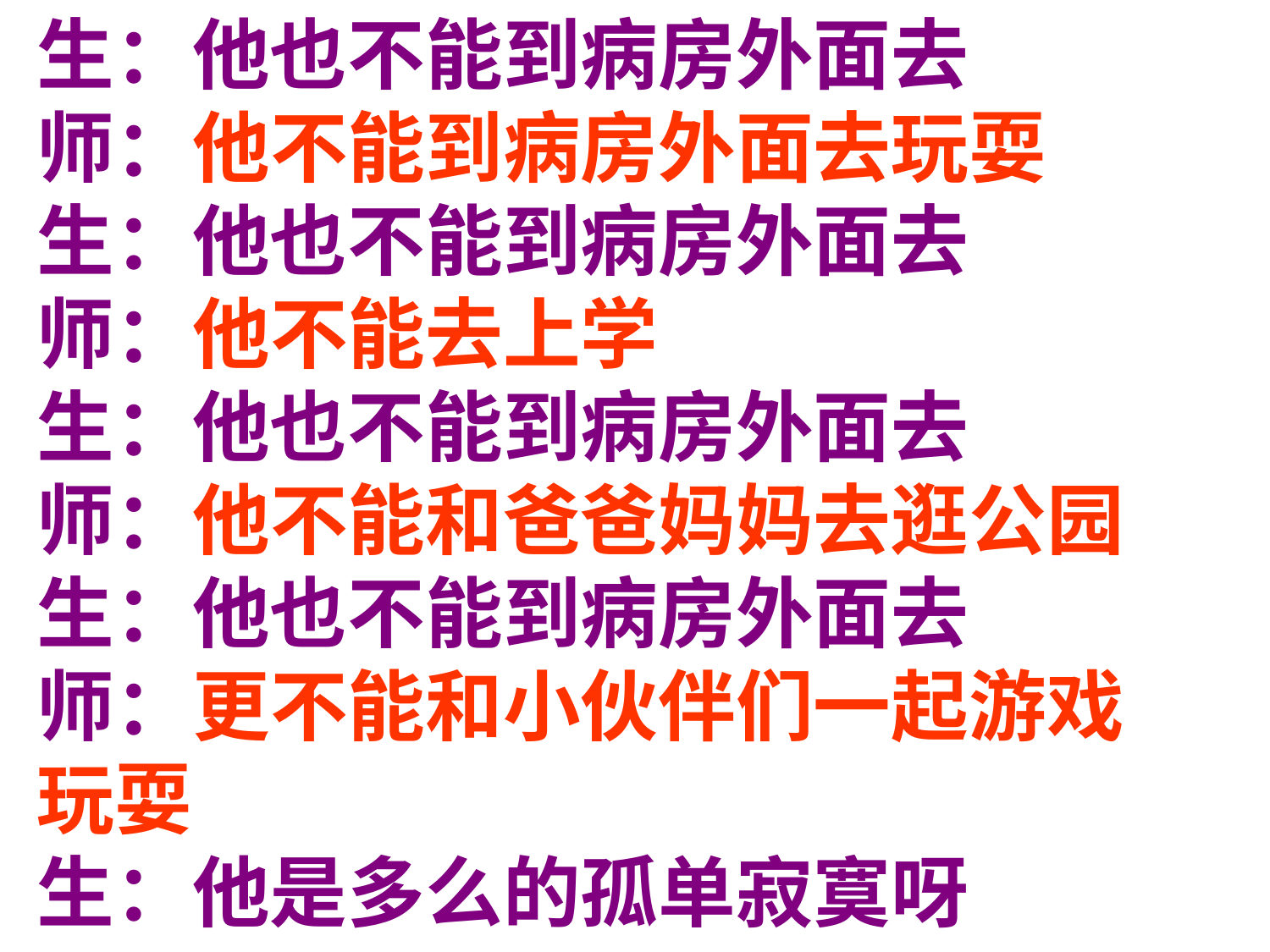

生：他也不能到病房外面去
师：他不能到病房外面去玩耍
生：他也不能到病房外面去
师：他不能去上学
生：他也不能到病房外面去
师：他不能和爸爸妈妈去逛公园
生：他也不能到病房外面去
师：更不能和小伙伴们一起游戏
玩耍
生：他是多么的孤单寂寞呀